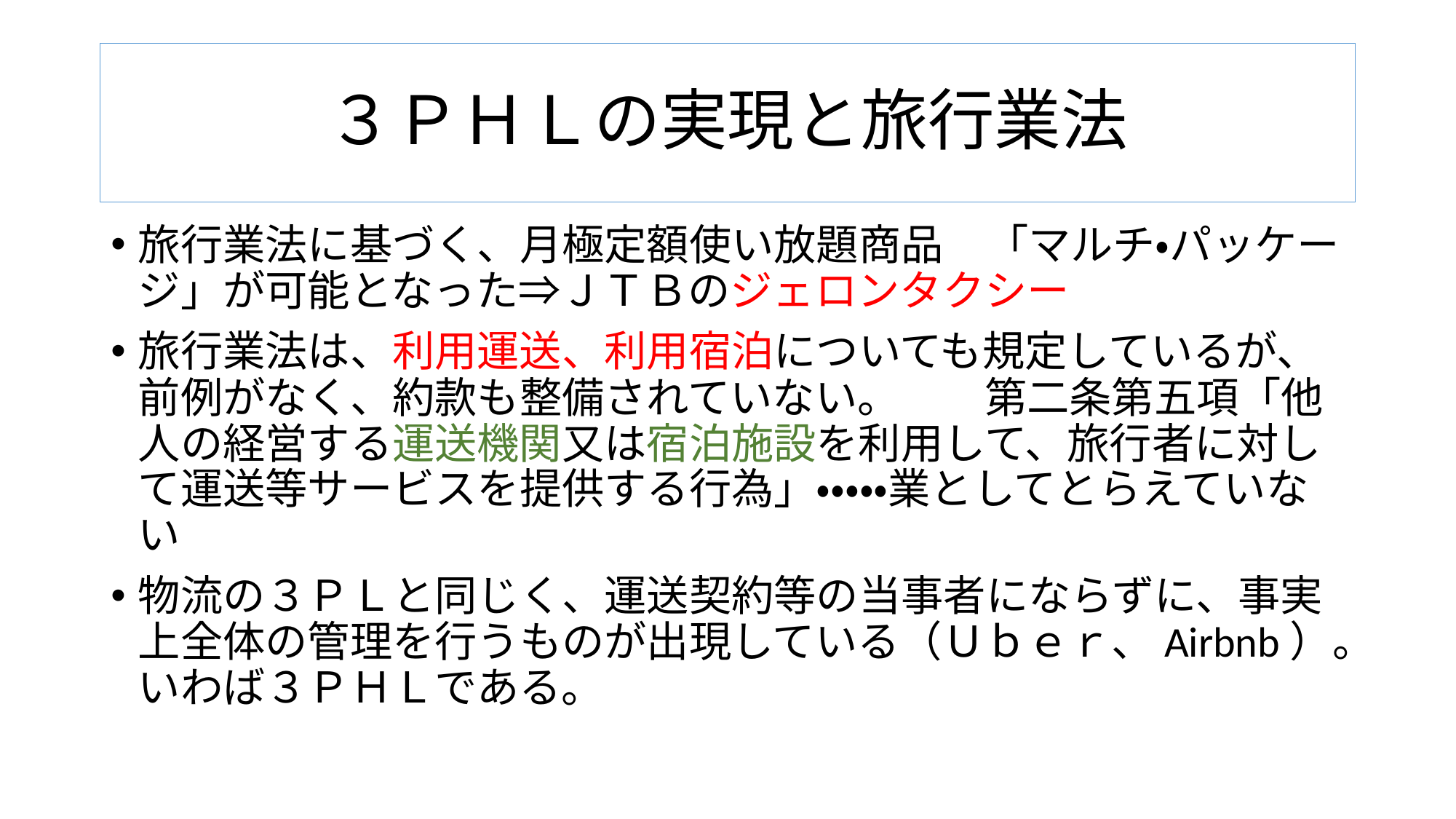

# ３ＰＨＬの実現と旅行業法
旅行業法に基づく、月極定額使い放題商品　「マルチ・パッケージ」が可能となった⇒ＪＴＢのジェロンタクシー
旅行業法は、利用運送、利用宿泊についても規定しているが、前例がなく、約款も整備されていない。　　第二条第五項「他人の経営する運送機関又は宿泊施設を利用して、旅行者に対して運送等サービスを提供する行為」・・・・・業としてとらえていない
物流の３ＰＬと同じく、運送契約等の当事者にならずに、事実上全体の管理を行うものが出現している（Ｕｂｅｒ、Airbnb）。いわば３ＰＨＬである。